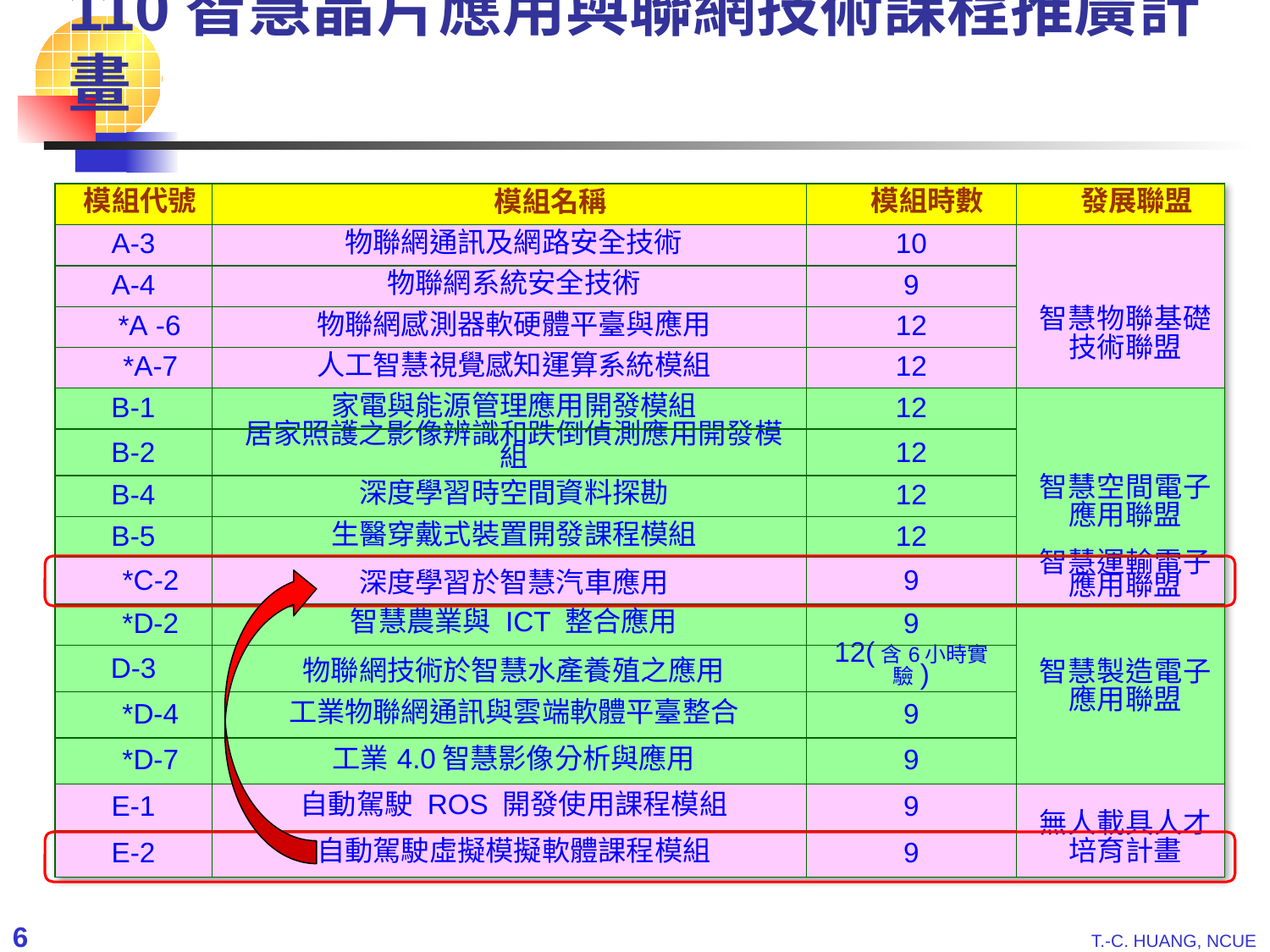

110智慧晶片應用與聯網技術課程推廣計畫
| 模組代號 | 模組名稱 | 模組時數 | 發展聯盟 |
| --- | --- | --- | --- |
| A-3 | 物聯網通訊及網路安全技術 | 10 | 智慧物聯基礎 技術聯盟 |
| A-4 | 物聯網系統安全技術 | 9 |  |
| \*A -6 | 物聯網感測器軟硬體平臺與應用 | 12 |  |
| \*A-7 | 人工智慧視覺感知運算系統模組 | 12 |  |
| B-1 | 家電與能源管理應用開發模組 | 12 | 智慧空間電子 應用聯盟 |
| B-2 | 居家照護之影像辨識和跌倒偵測應用開發模 組 | 12 |  |
| B-4 | 深度學習時空間資料探勘 | 12 |  |
| B-5 | 生醫穿戴式裝置開發課程模組 | 12 |  |
| \*C-2 | 深度學習於智慧汽車應用 | 9 | 智慧運輸電子 應用聯盟 |
| \*D-2 | 智慧農業與 ICT 整合應用 | 9 | 智慧製造電子 應用聯盟 |
| D-3 | 物聯網技術於智慧水產養殖之應用 | 12(含6小時實驗) |  |
| \*D-4 | 工業物聯網通訊與雲端軟體平臺整合 | 9 |  |
| \*D-7 | 工業4.0智慧影像分析與應用 | 9 |  |
| E-1 | 自動駕駛 ROS 開發使用課程模組 | 9 | 無人載具人才 培育計畫 |
| E-2 | 自動駕駛虛擬模擬軟體課程模組 | 9 |  |